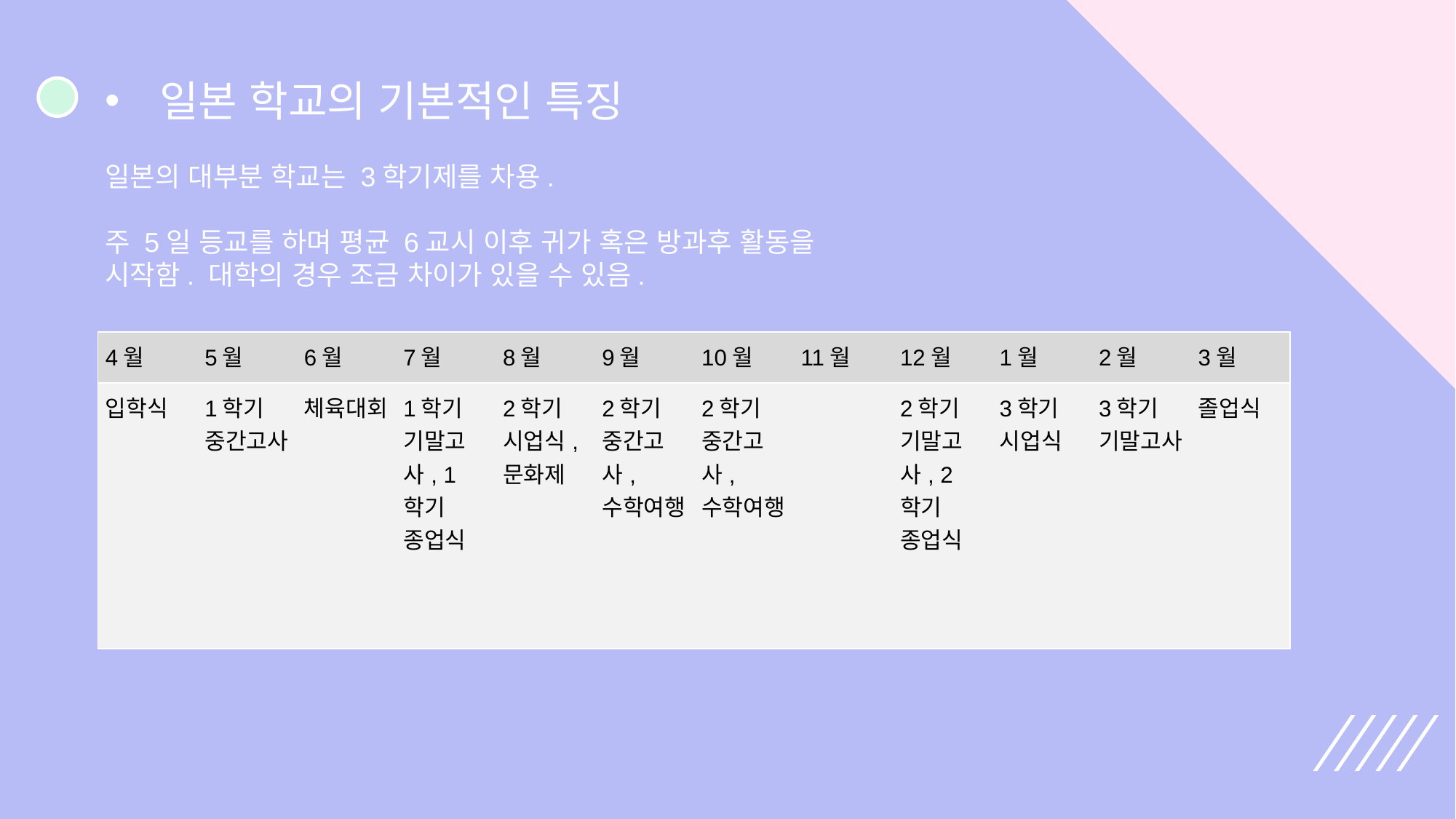

일본 학교의 기본적인 특징

일본의 대부분 학교는 3학기제를 차용.

주 5일 등교를 하며 평균 6교시 이후 귀가 혹은 방과후 활동을 시작함. 대학의 경우 조금 차이가 있을 수 있음.
| 4월 | 5월 | 6월 | 7월 | 8월 | 9월 | 10월 | 11월 | 12월 | 1월 | 2월 | 3월 |
| --- | --- | --- | --- | --- | --- | --- | --- | --- | --- | --- | --- |
| 입학식 | 1학기 중간고사 | 체육대회 | 1학기 기말고사, 1학기 종업식 | 2학기 시업식, 문화제 | 2학기 중간고사, 수학여행 | 2학기 중간고사, 수학여행 |  | 2학기 기말고사, 2학기 종업식 | 3학기 시업식 | 3학기 기말고사 | 졸업식 |